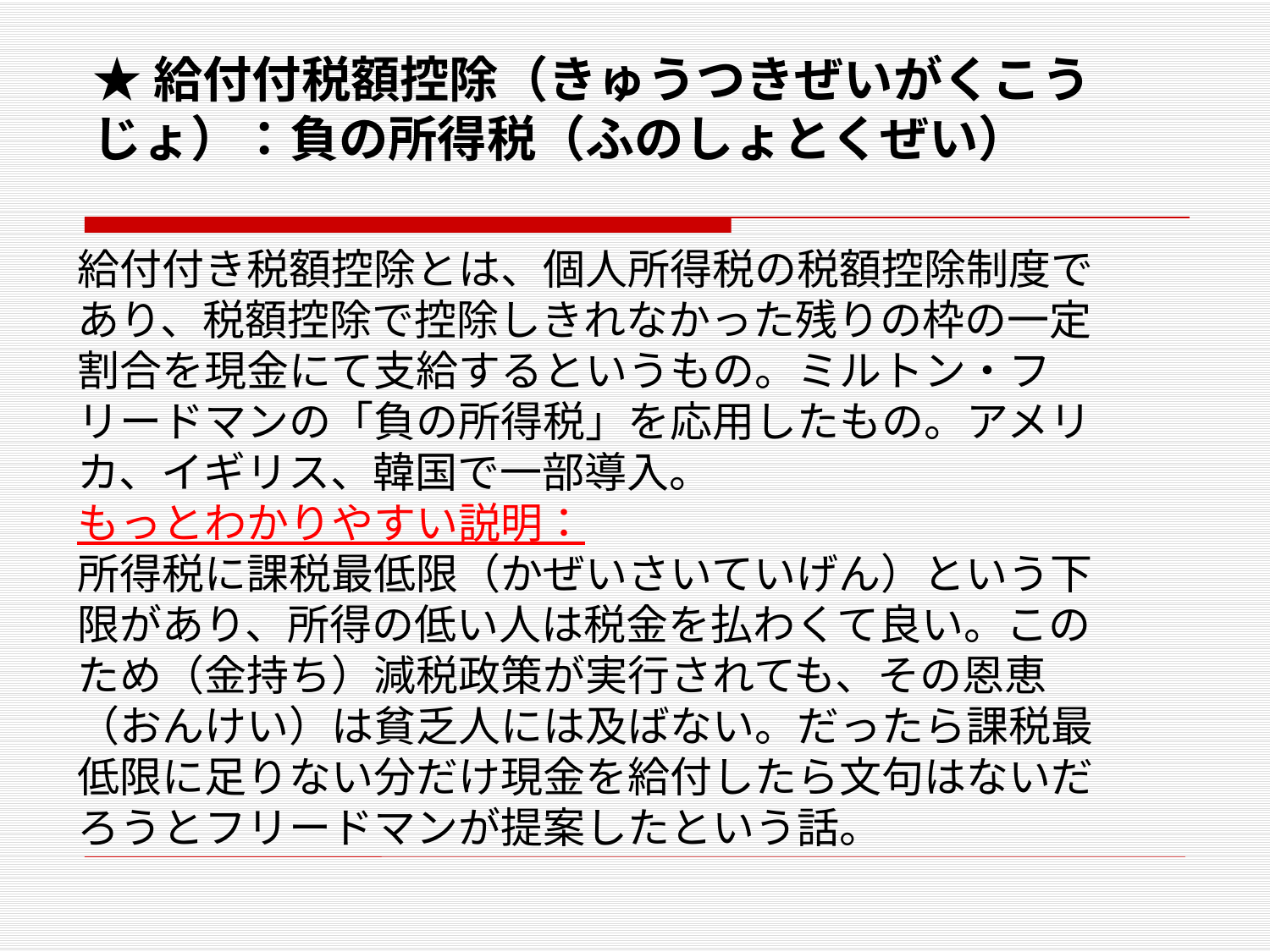

# ★給付付税額控除（きゅうつきぜいがくこうじょ）：負の所得税（ふのしょとくぜい）
給付付き税額控除とは、個人所得税の税額控除制度であり、税額控除で控除しきれなかった残りの枠の一定割合を現金にて支給するというもの。ミルトン・フリードマンの「負の所得税」を応用したもの。アメリカ、イギリス、韓国で一部導入。
もっとわかりやすい説明：
所得税に課税最低限（かぜいさいていげん）という下限があり、所得の低い人は税金を払わくて良い。このため（金持ち）減税政策が実行されても、その恩恵（おんけい）は貧乏人には及ばない。だったら課税最低限に足りない分だけ現金を給付したら文句はないだろうとフリードマンが提案したという話。